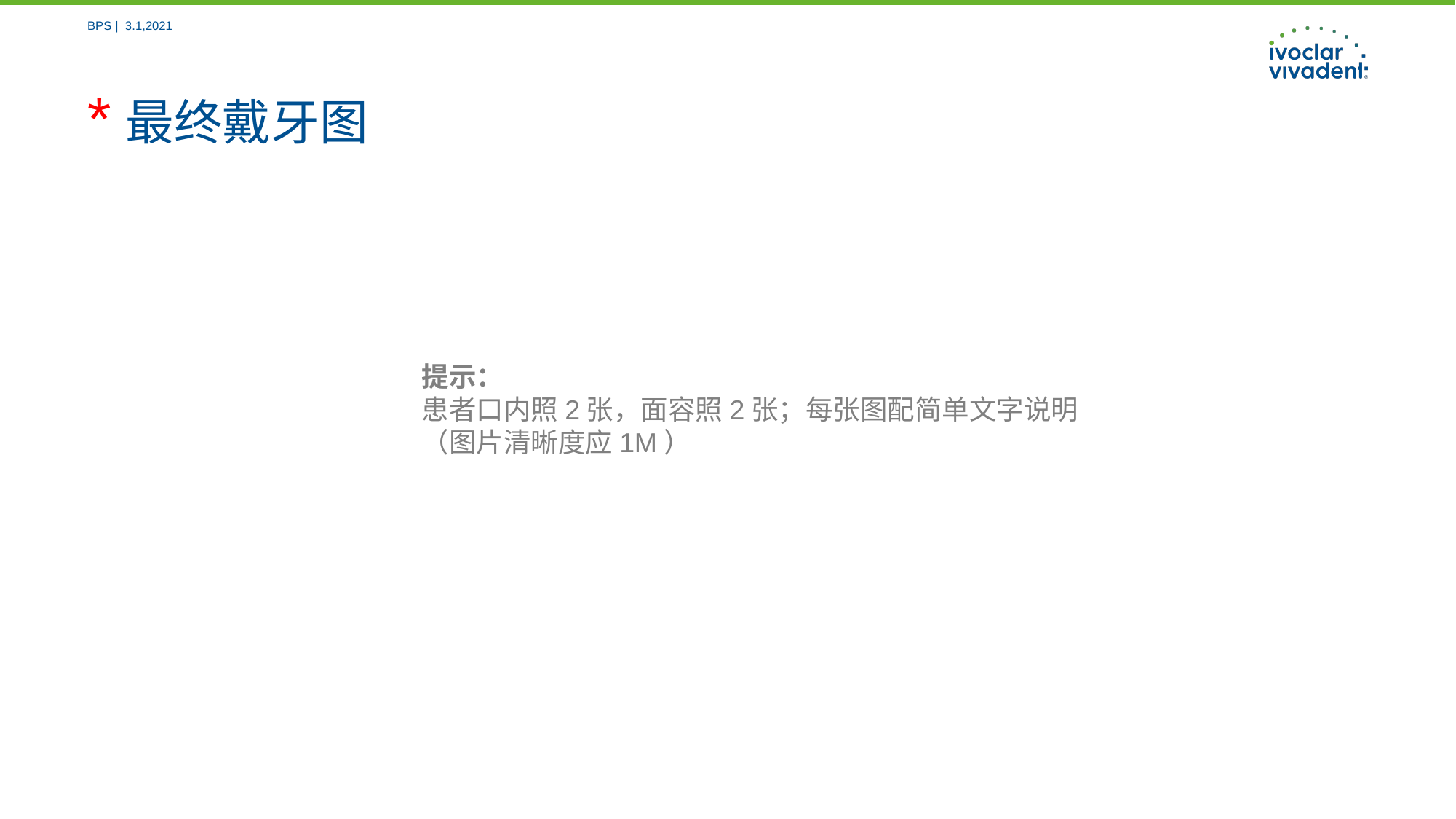

BPS |  3.1,2021
# *最终戴牙图
提示：
患者口内照2张，面容照2张；每张图配简单文字说明
（图片清晰度应1M）